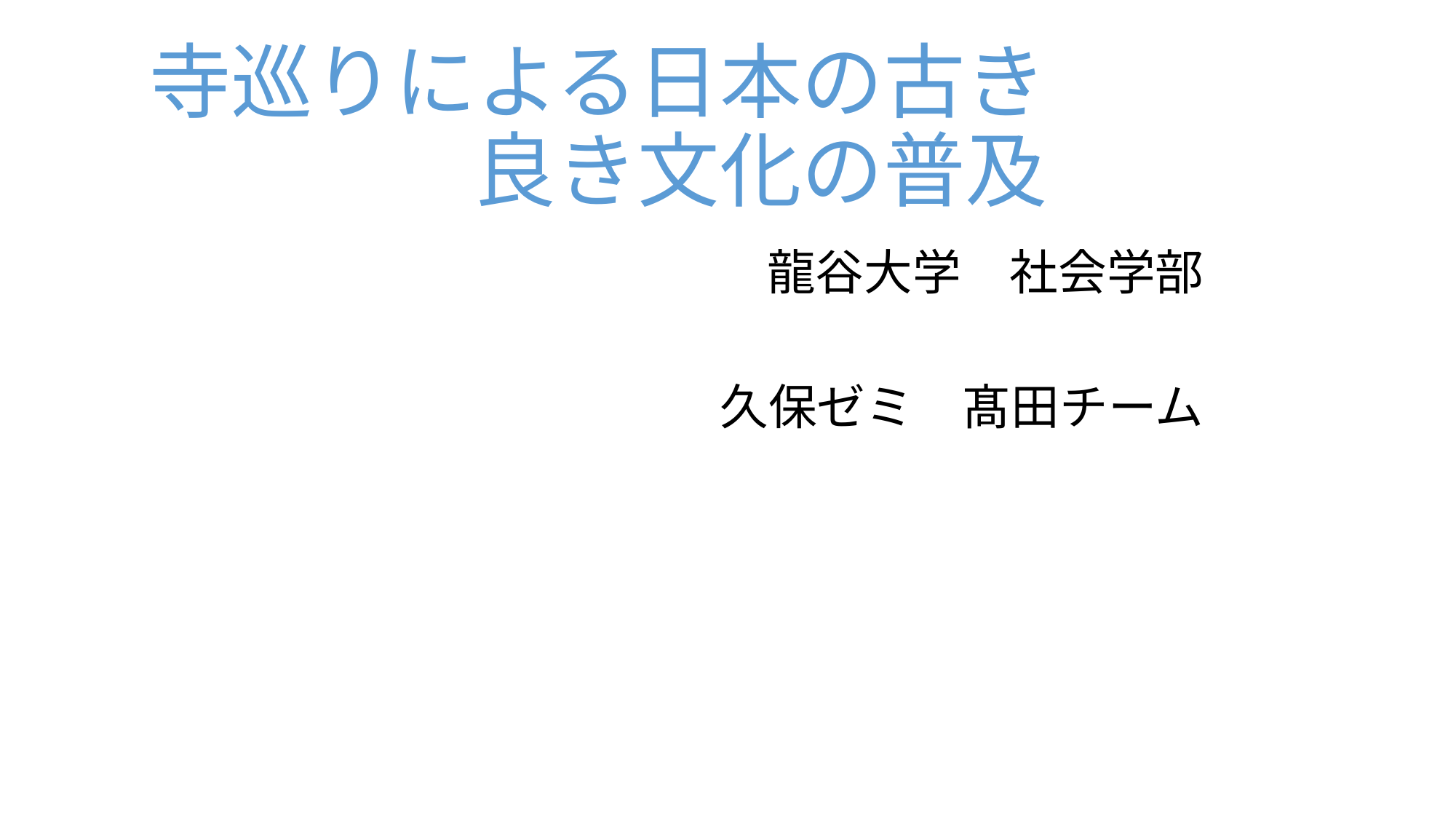

# 寺巡りによる日本の古き良き文化の普及
龍谷大学　社会学部

久保ゼミ　髙田チーム